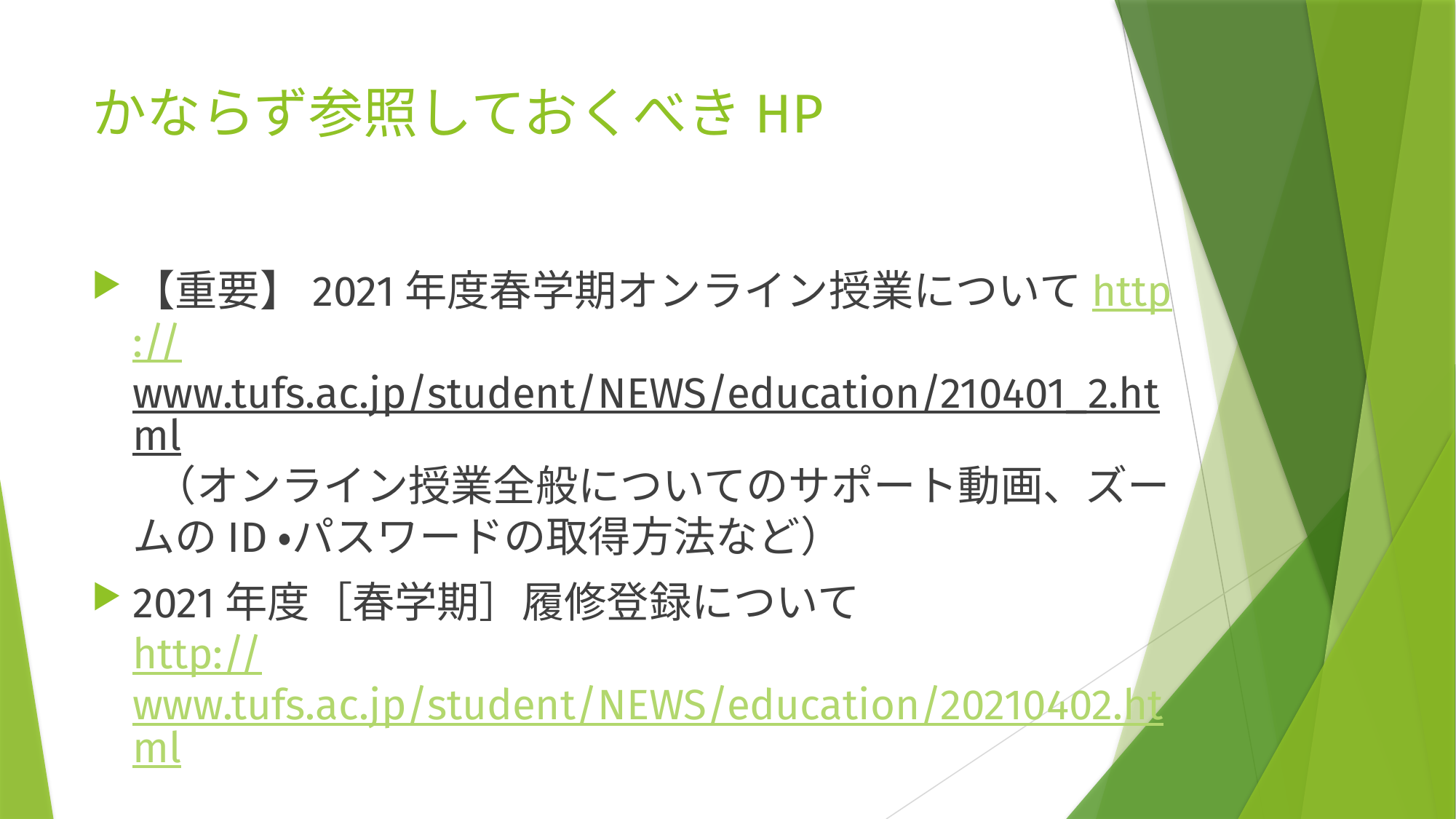

# かならず参照しておくべきHP
【重要】2021年度春学期オンライン授業についてhttp://www.tufs.ac.jp/student/NEWS/education/210401_2.html （オンライン授業全般についてのサポート動画、ズームのID・パスワードの取得方法など）
2021年度［春学期］履修登録について
http://www.tufs.ac.jp/student/NEWS/education/20210402.html